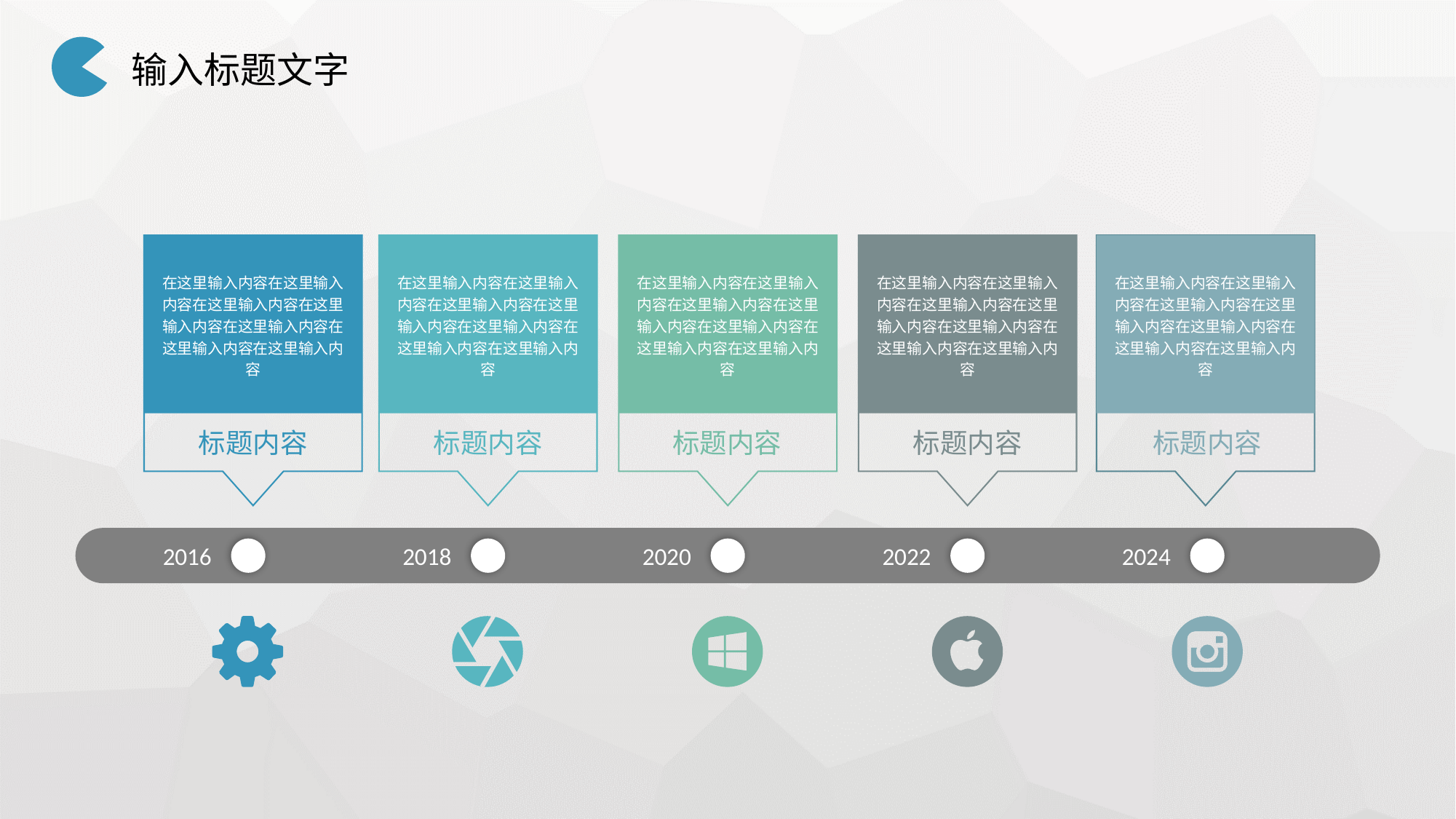

输入标题文字

在这里输入内容在这里输入内容在这里输入内容在这里输入内容在这里输入内容在这里输入内容在这里输入内容
标题内容

在这里输入内容在这里输入内容在这里输入内容在这里输入内容在这里输入内容在这里输入内容在这里输入内容
标题内容

在这里输入内容在这里输入内容在这里输入内容在这里输入内容在这里输入内容在这里输入内容在这里输入内容
标题内容

在这里输入内容在这里输入内容在这里输入内容在这里输入内容在这里输入内容在这里输入内容在这里输入内容
标题内容

在这里输入内容在这里输入内容在这里输入内容在这里输入内容在这里输入内容在这里输入内容在这里输入内容
标题内容

2016
2018
2020
2022
2024